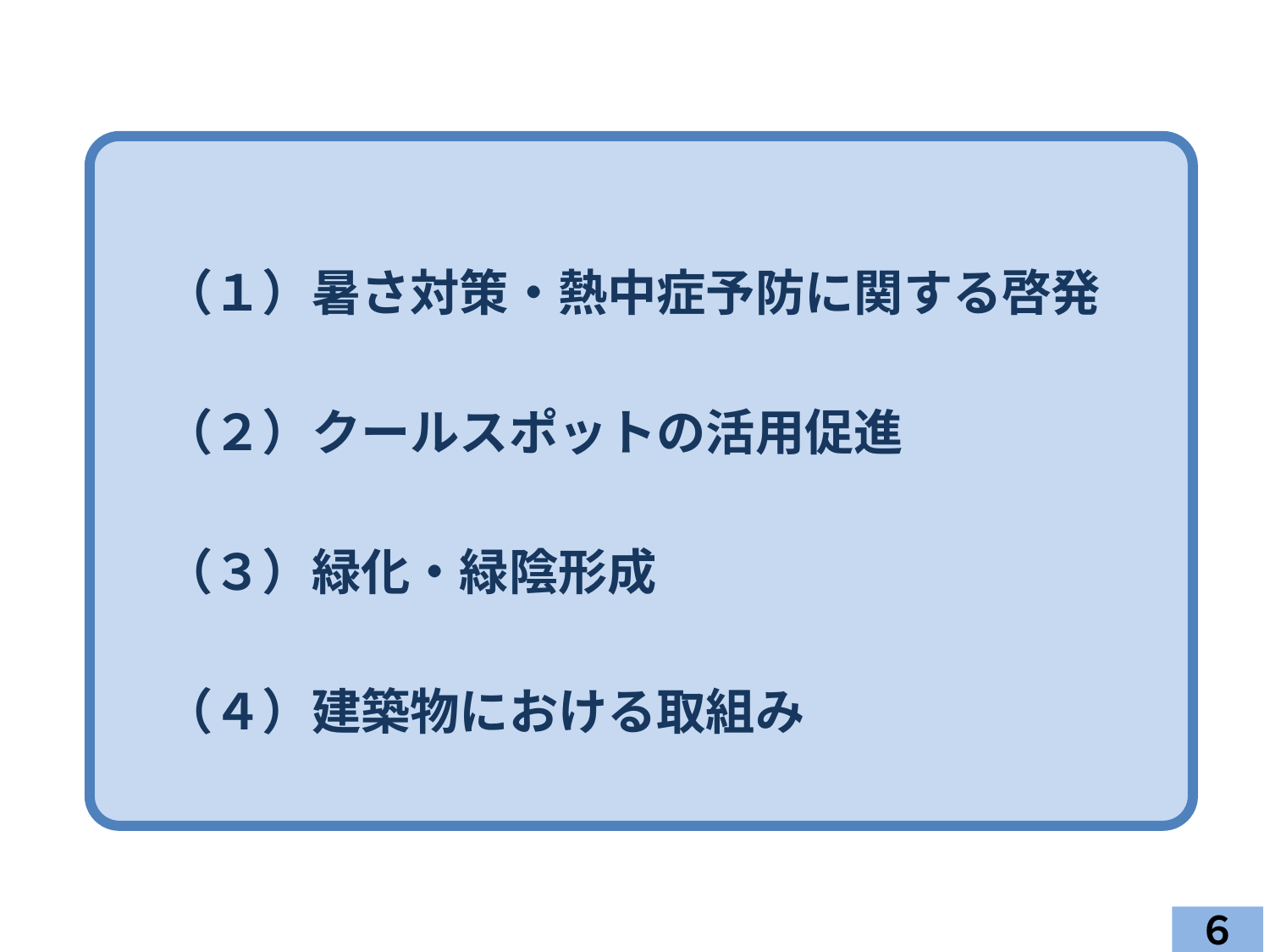

（１）暑さ対策・熱中症予防に関する啓発
（２）クールスポットの活用促進
（３）緑化・緑陰形成
（４）建築物における取組み
６